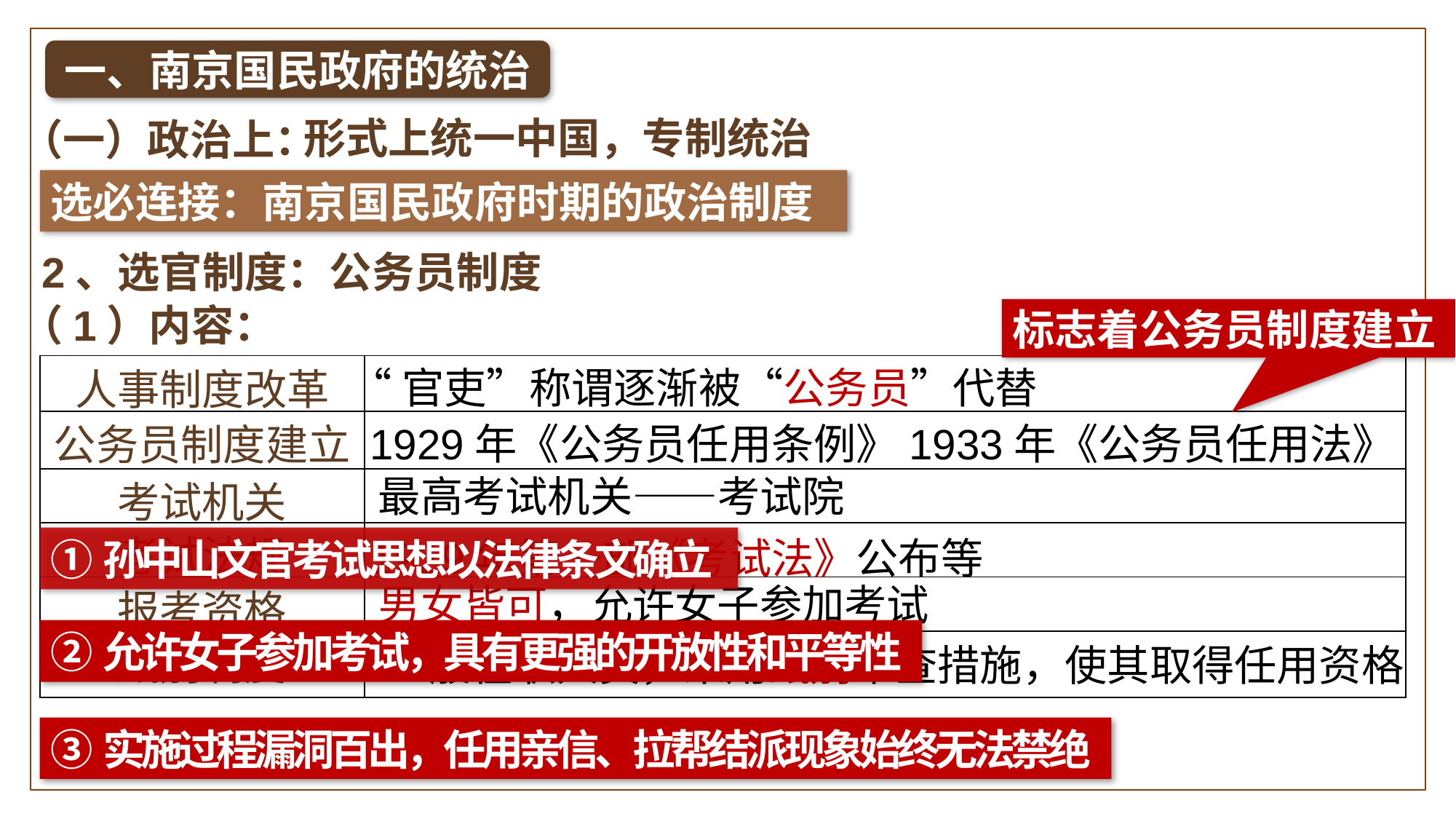

一、南京国民政府的统治
（一）政治上：
形式上统一中国，专制统治
选必连接：南京国民政府时期的政治制度
2、选官制度：公务员制度
（1）内容：
标志着公务员制度建立
| 人事制度改革 |  |
| --- | --- |
| 公务员制度建立 |  |
| 考试机关 |  |
| 考试法规 |  |
| 报考资格 |  |
| 甄别制度 |  |
“官吏”称谓逐渐被“公务员”代替
1929年《公务员任用条例》1933年《公务员任用法》
最高考试机关——考试院
1929年第一部《考试法》公布等
①孙中山文官考试思想以法律条文确立
男女皆可，允许女子参加考试
②允许女子参加考试，具有更强的开放性和平等性
一般在职人员，采用甄别审查措施，使其取得任用资格
③实施过程漏洞百出，任用亲信、拉帮结派现象始终无法禁绝